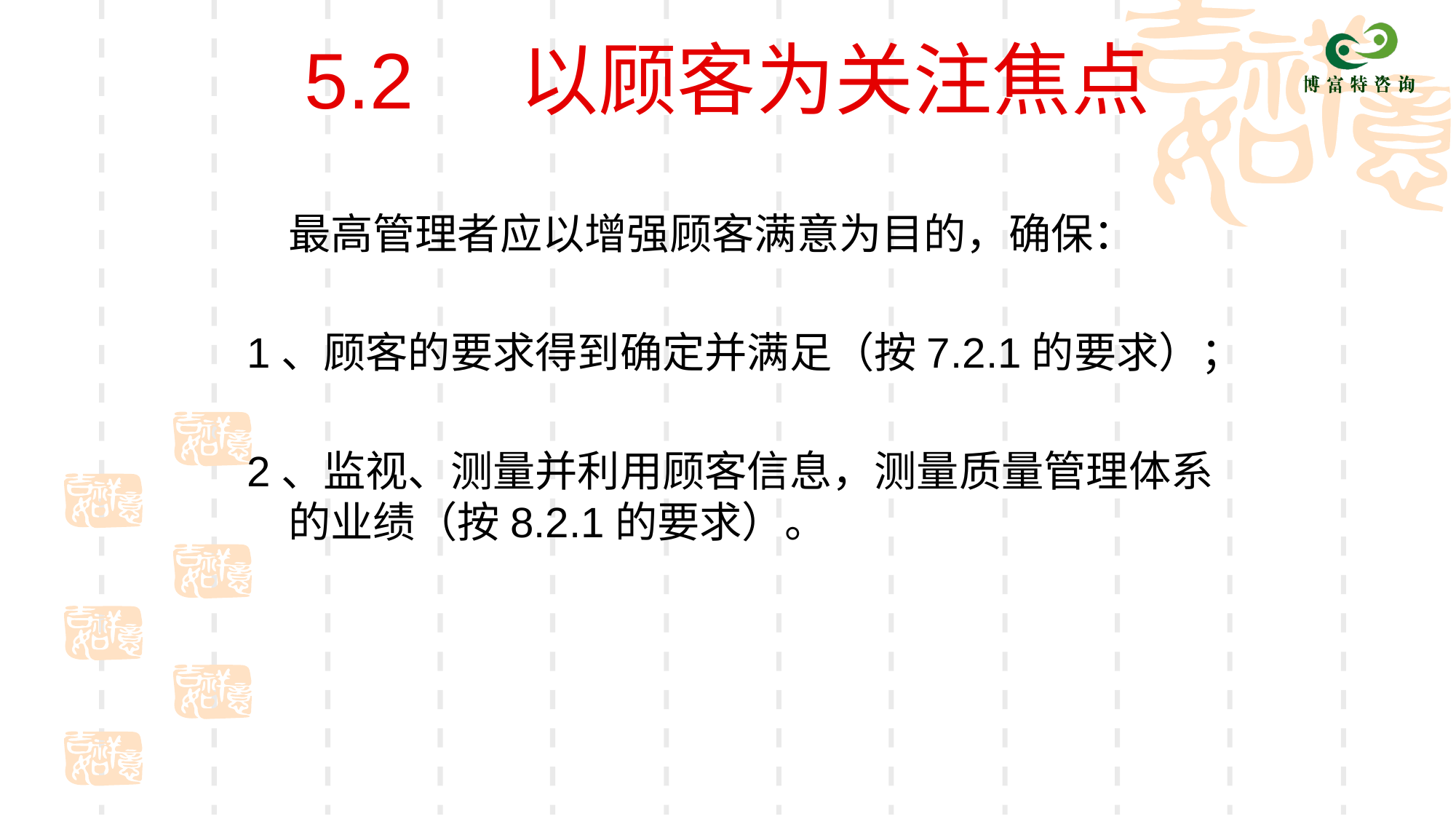

# 5.2    以顾客为关注焦点
	最高管理者应以增强顾客满意为目的，确保：

1、顾客的要求得到确定并满足（按7.2.1的要求）；

2、监视、测量并利用顾客信息，测量质量管理体系的业绩（按8.2.1的要求）。